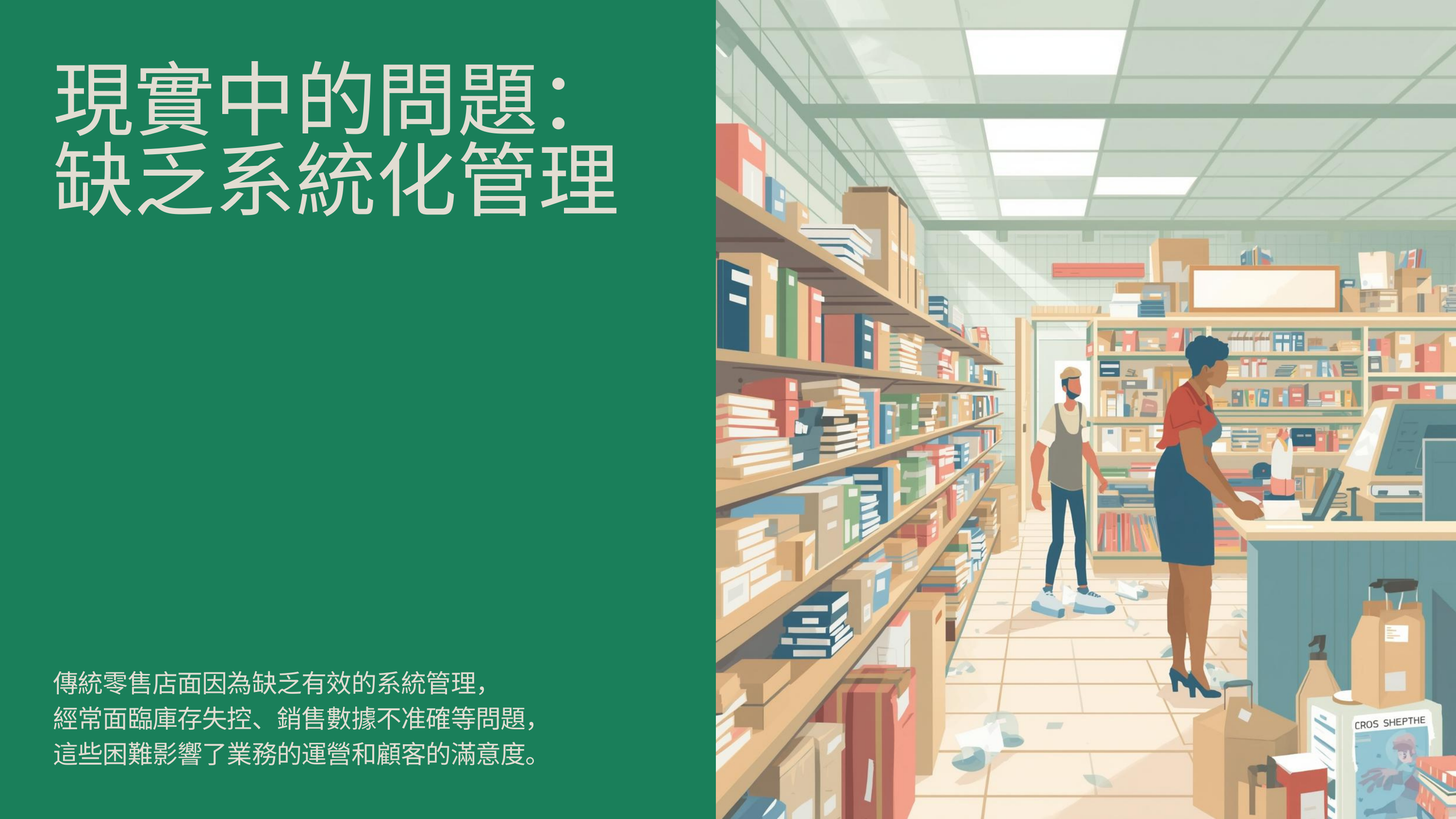

現實中的問題：缺乏系統化管理
傳統零售店面因為缺乏有效的系統管理，
經常面臨庫存失控、銷售數據不准確等問題，
這些困難影響了業務的運營和顧客的滿意度。